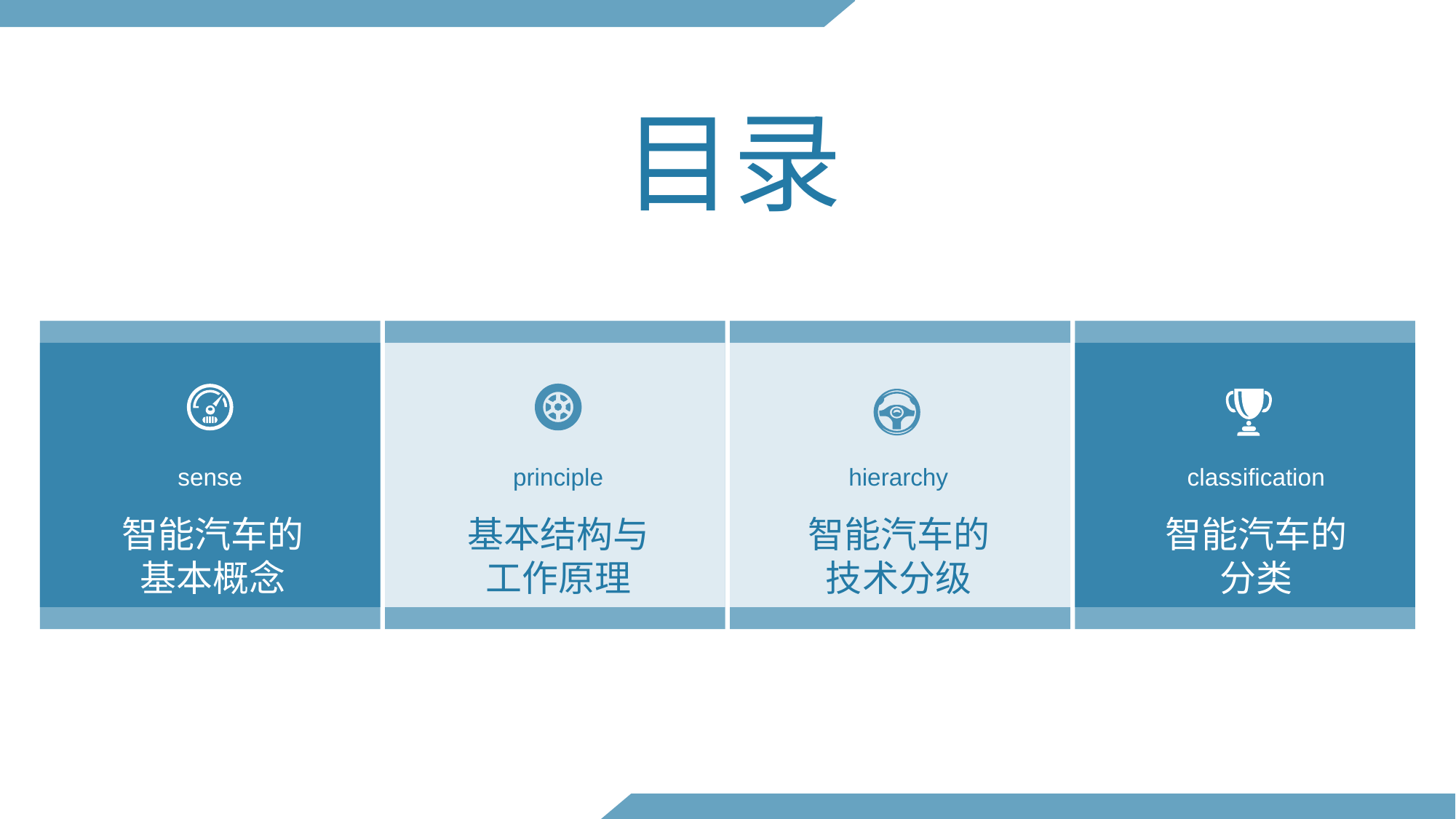

目录

sense
principle
hierarchy
classification
基本结构与
工作原理
智能汽车的
技术分级
智能汽车的
分类
智能汽车的
基本概念